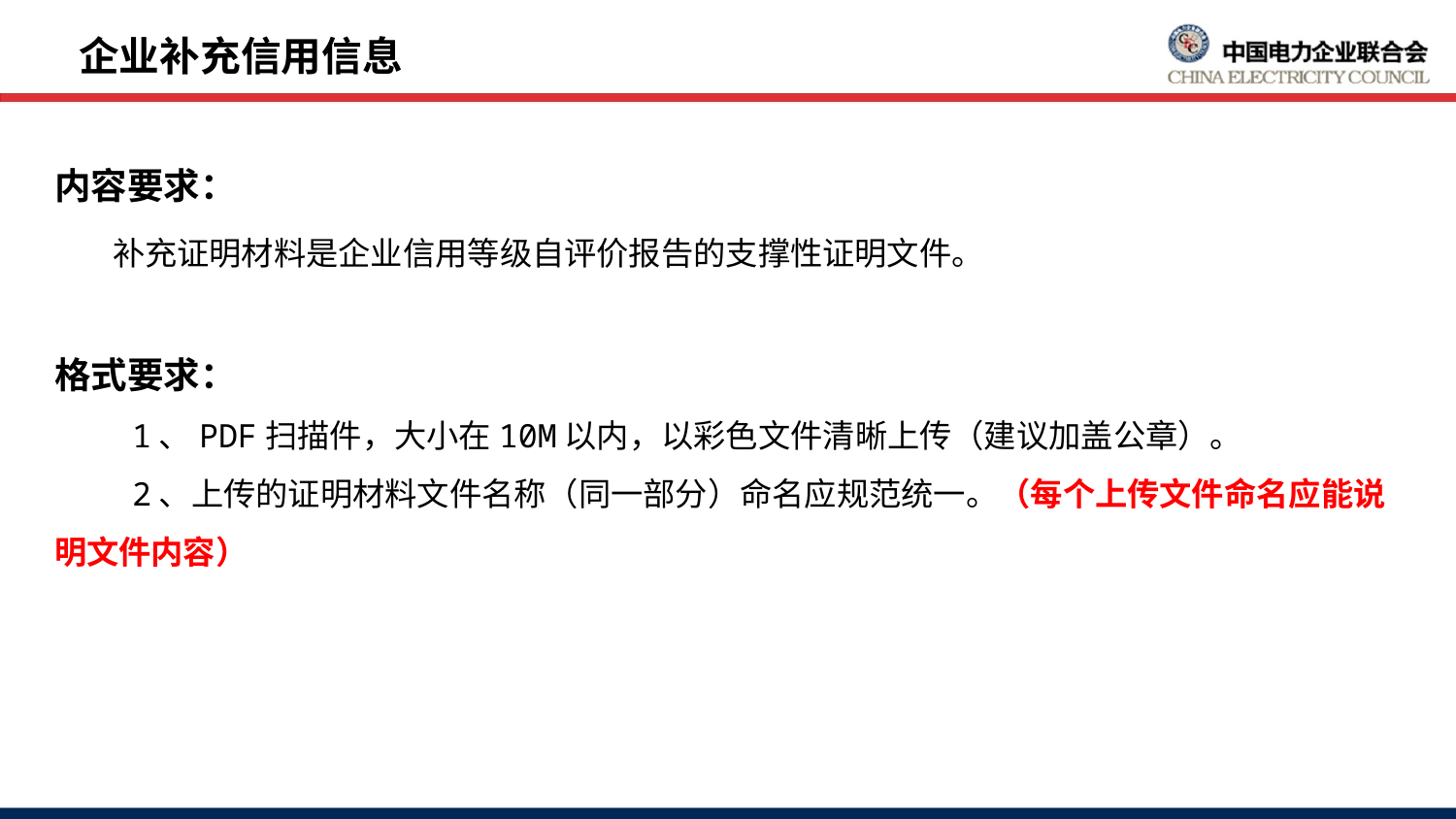

企业补充信用信息
内容要求：
      补充证明材料是企业信用等级自评价报告的支撑性证明文件。

格式要求：
    1、PDF扫描件，大小在10M以内，以彩色文件清晰上传（建议加盖公章）。
    2、上传的证明材料文件名称（同一部分）命名应规范统一。（每个上传文件命名应能说明文件内容）